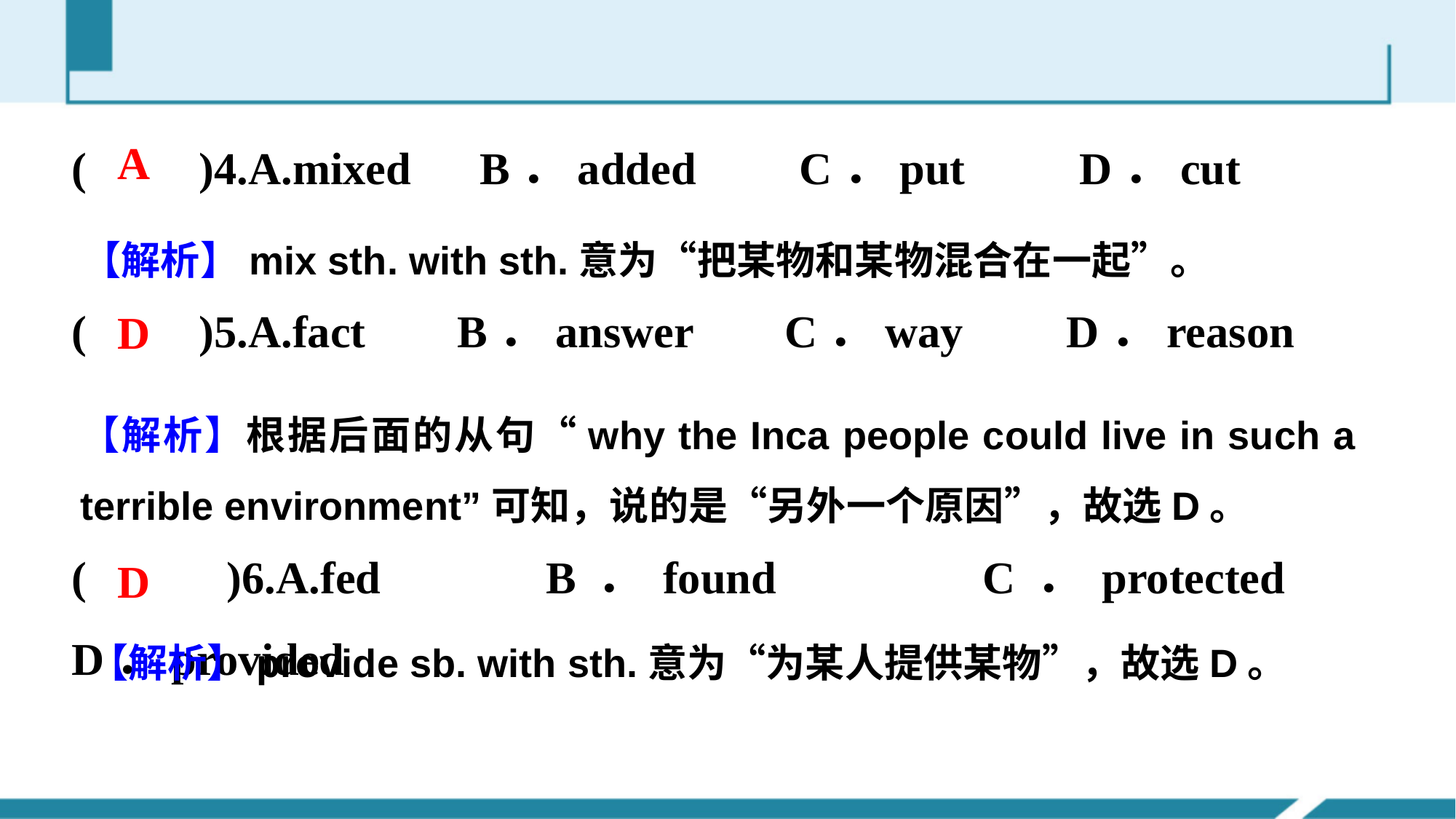

(　　)4.A.mixed      B．added         C．put          D．cut

(　　)5.A.fact        B．answer        C．way         D．reason

(　　)6.A.fed        B．found          C．protected     D．provided

A
【解析】mix sth. with sth.意为“把某物和某物混合在一起”。
D
【解析】根据后面的从句“why the Inca people could live in such a terrible environment”可知，说的是“另外一个原因”，故选D。
D
【解析】provide sb. with sth.意为“为某人提供某物”，故选D。